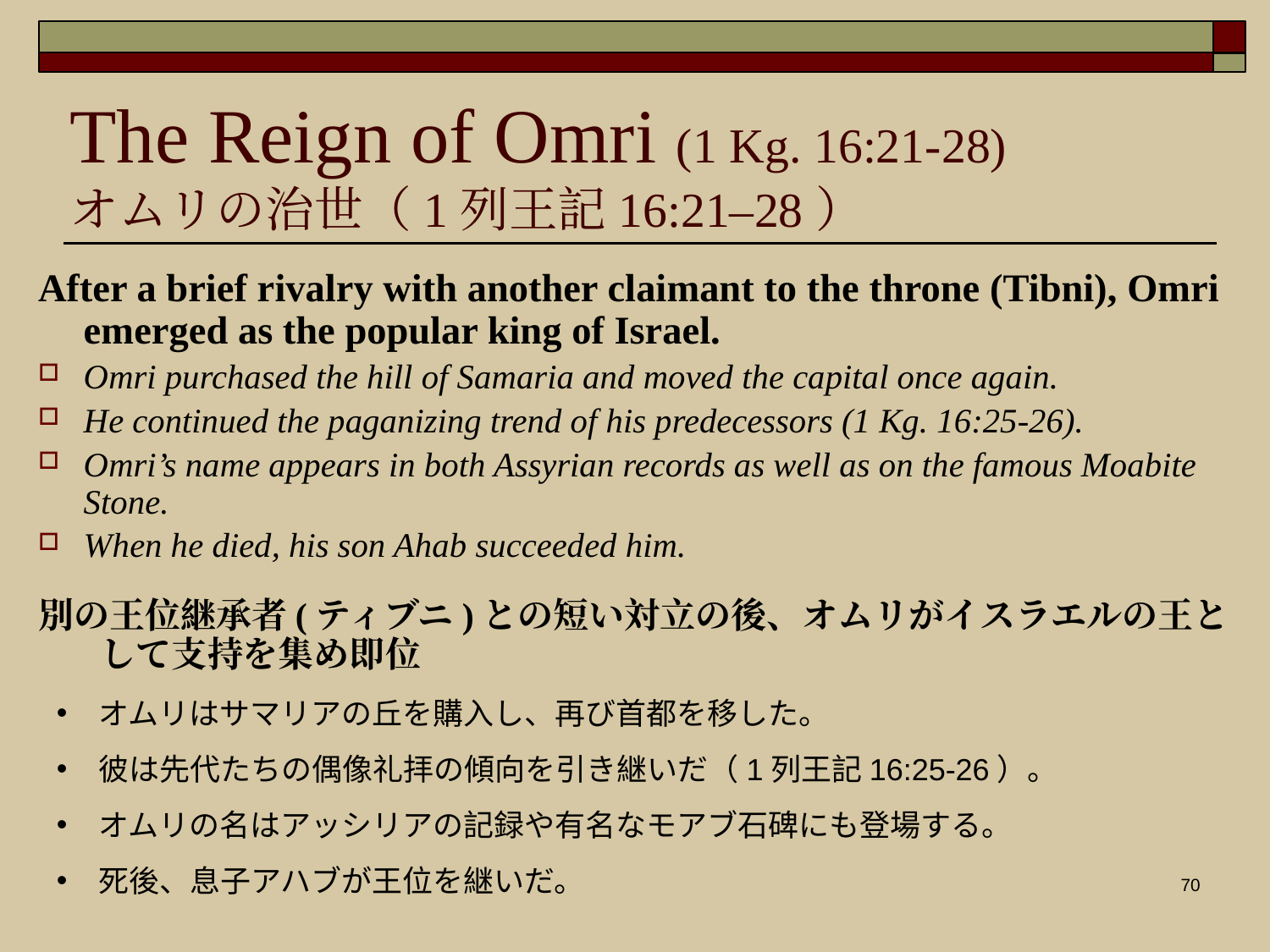

The Reign of Omri (1 Kg. 16:21-28)
オムリの治世（1列王記16:21–28）
After a brief rivalry with another claimant to the throne (Tibni), Omri emerged as the popular king of Israel.
Omri purchased the hill of Samaria and moved the capital once again.
He continued the paganizing trend of his predecessors (1 Kg. 16:25-26).
Omri’s name appears in both Assyrian records as well as on the famous Moabite Stone.
When he died, his son Ahab succeeded him.
別の王位継承者(ティブニ)との短い対立の後、オムリがイスラエルの王として支持を集め即位
オムリはサマリアの丘を購入し、再び首都を移した。
彼は先代たちの偶像礼拝の傾向を引き継いだ（1列王記16:25-26）。
オムリの名はアッシリアの記録や有名なモアブ石碑にも登場する。
死後、息子アハブが王位を継いだ。
70